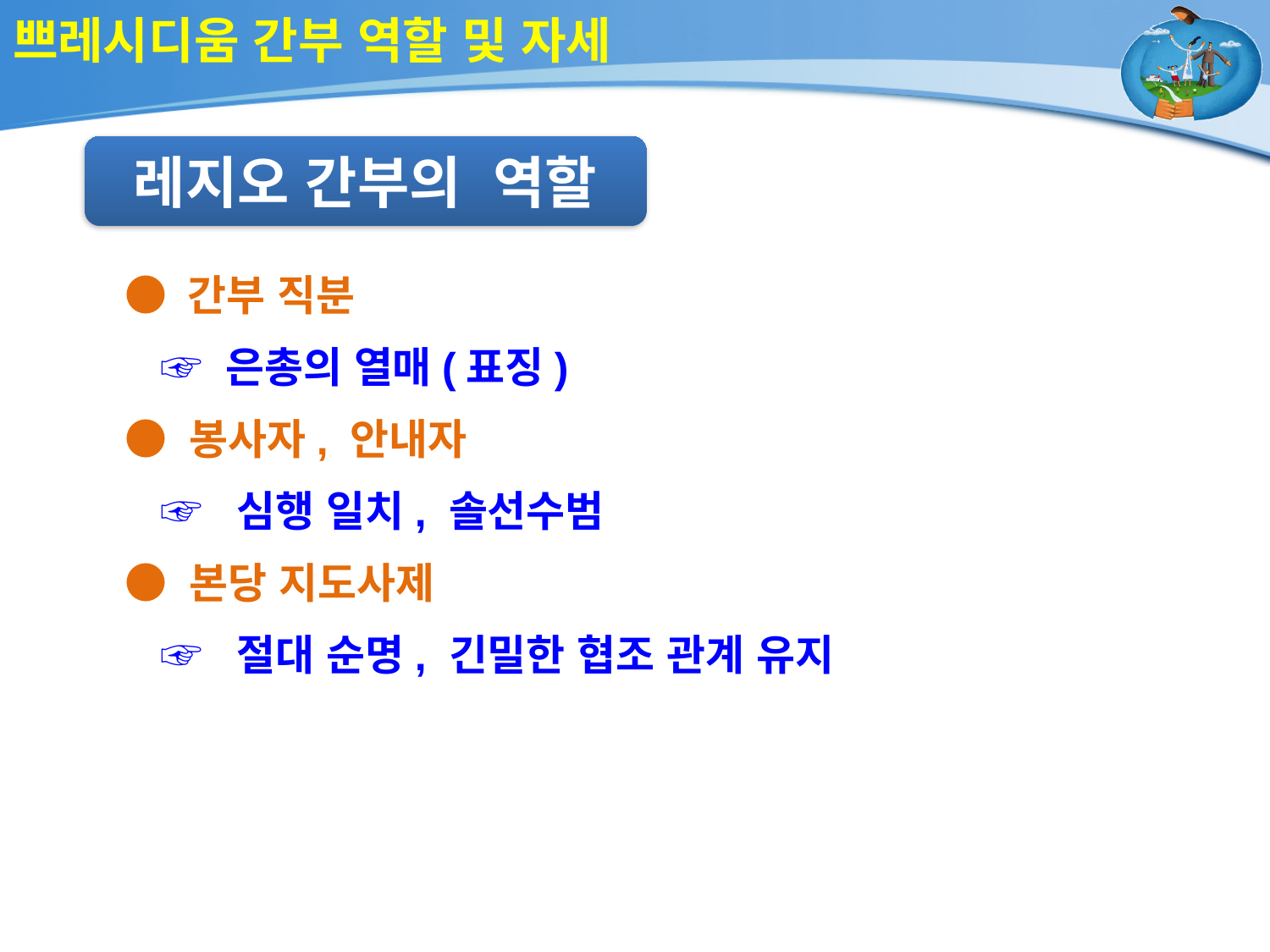

# 쁘레시디움 간부 역할 및 자세
레지오 간부의  역할
● 간부 직분
   ☞ 은총의 열매(표징)
● 봉사자, 안내자
   ☞  심행 일치, 솔선수범
● 본당 지도사제
   ☞  절대 순명, 긴밀한 협조 관계 유지